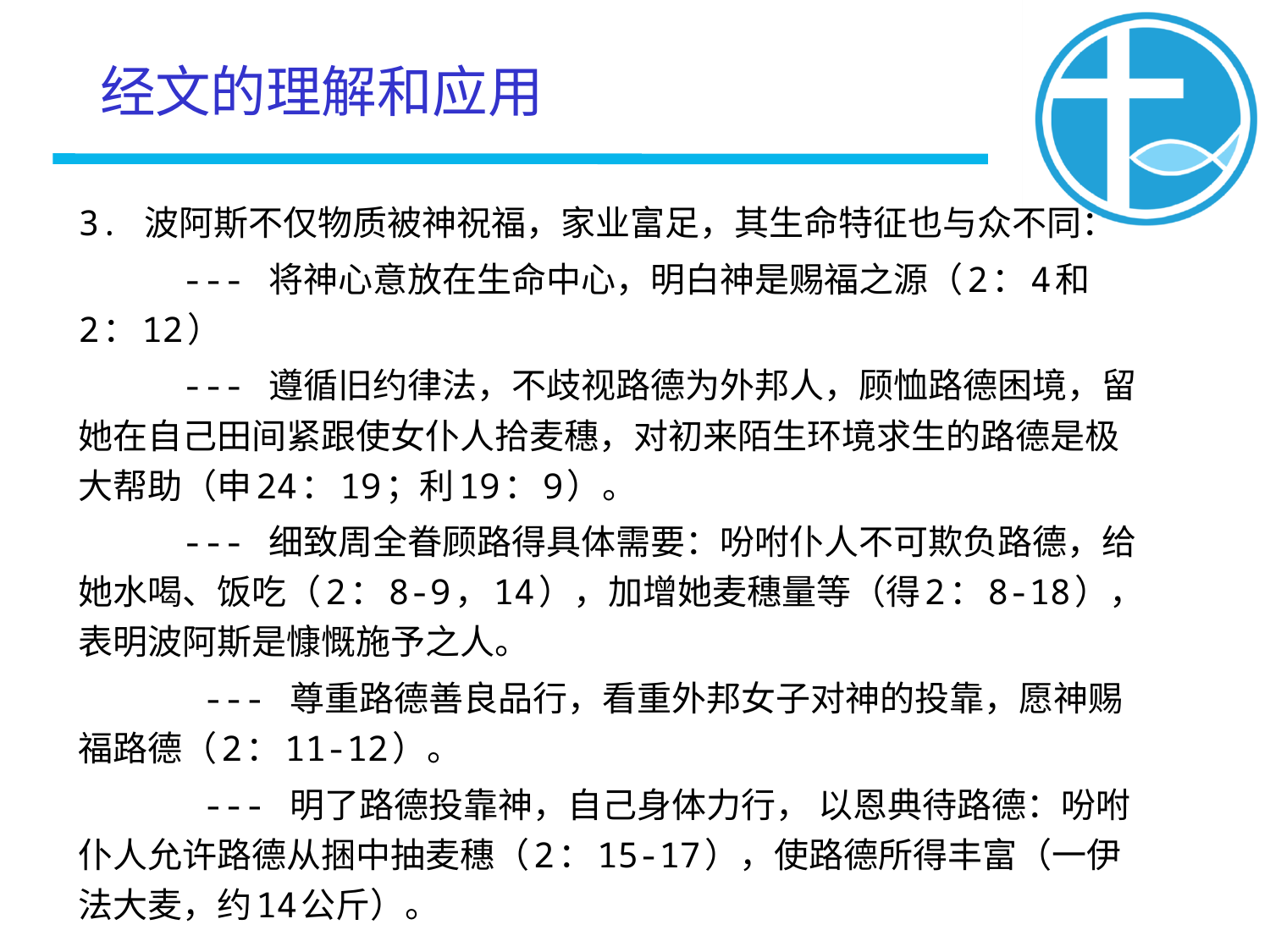

# 经文的理解和应用
3. 波阿斯不仅物质被神祝福，家业富足，其生命特征也与众不同：
     --- 将神心意放在生命中心，明白神是赐福之源（2：4和2：12）
     --- 遵循旧约律法，不歧视路德为外邦人，顾恤路德困境，留她在自己田间紧跟使女仆人拾麦穗，对初来陌生环境求生的路德是极大帮助（申24：19；利19：9）。
     --- 细致周全眷顾路得具体需要：吩咐仆人不可欺负路德，给她水喝、饭吃（2：8-9，14），加增她麦穗量等（得2：8-18），表明波阿斯是慷慨施予之人。
      --- 尊重路德善良品行，看重外邦女子对神的投靠，愿神赐福路德（2：11-12）。
      --- 明了路德投靠神，自己身体力行， 以恩典待路德：吩咐仆人允许路德从捆中抽麦穗（2：15-17），使路德所得丰富（一伊法大麦，约14公斤）。